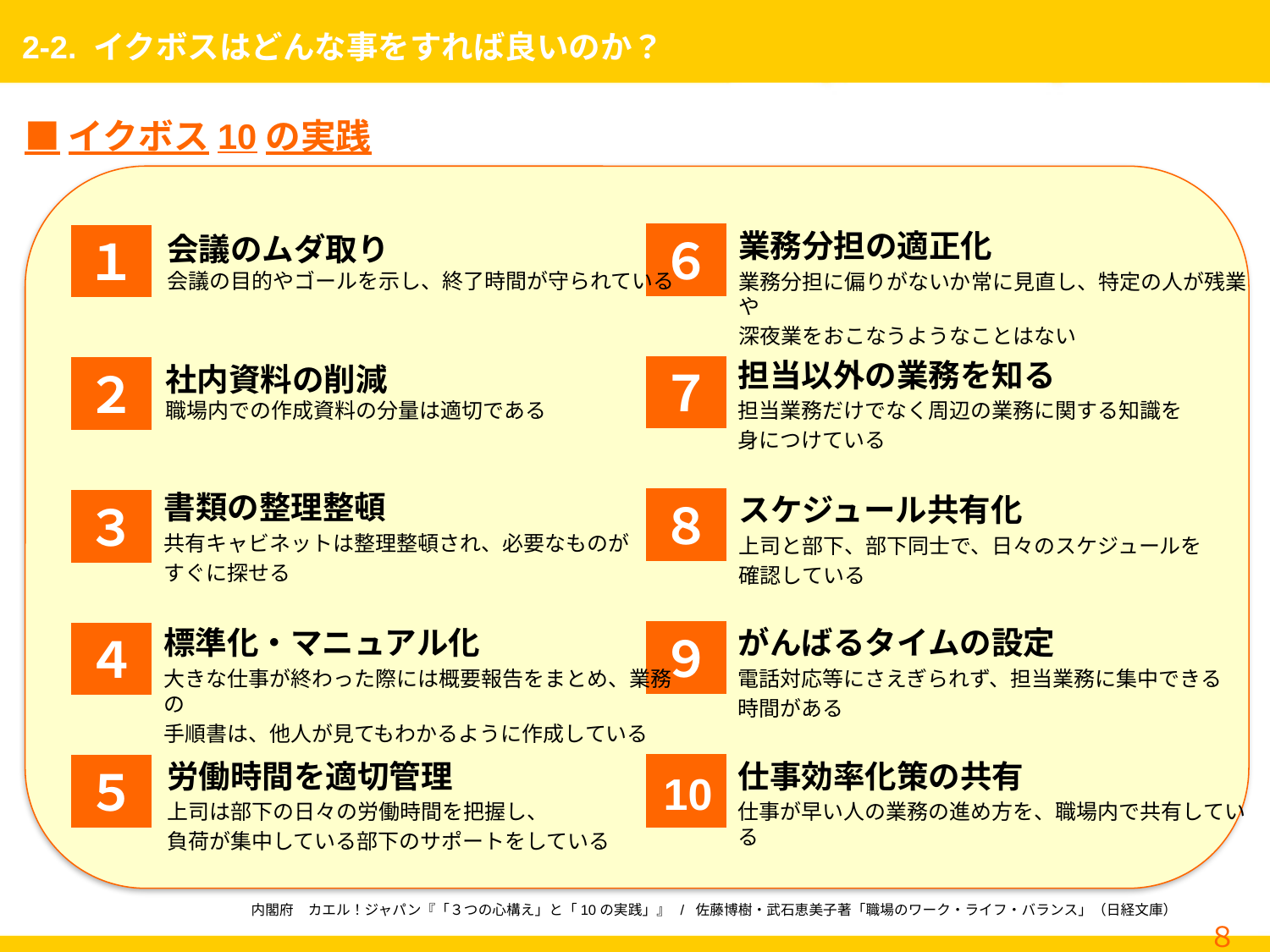

# 2-2. イクボスはどんな事をすれば良いのか？
■イクボス10の実践

業務分担の適正化
業務分担に偏りがないか常に見直し、特定の人が残業や
深夜業をおこなうようなことはない
会議のムダ取り
会議の目的やゴールを示し、終了時間が守られている
６
７
８
９

１
２
３
４
５
担当以外の業務を知る
担当業務だけでなく周辺の業務に関する知識を
身につけている
社内資料の削減
職場内での作成資料の分量は適切である
書類の整理整頓
共有キャビネットは整理整頓され、必要なものが
すぐに探せる
スケジュール共有化
上司と部下、部下同士で、日々のスケジュールを
確認している
標準化・マニュアル化
大きな仕事が終わった際には概要報告をまとめ、業務の
手順書は、他人が見てもわかるように作成している
がんばるタイムの設定
電話対応等にさえぎられず、担当業務に集中できる
時間がある
仕事効率化策の共有
仕事が早い人の業務の進め方を、職場内で共有している
労働時間を適切管理
上司は部下の日々の労働時間を把握し、
負荷が集中している部下のサポートをしている

10
内閣府　カエル！ジャパン『「３つの心構え」と「10の実践」』  /  佐藤博樹・武石恵美子著「職場のワーク・ライフ・バランス」（日経文庫）
８